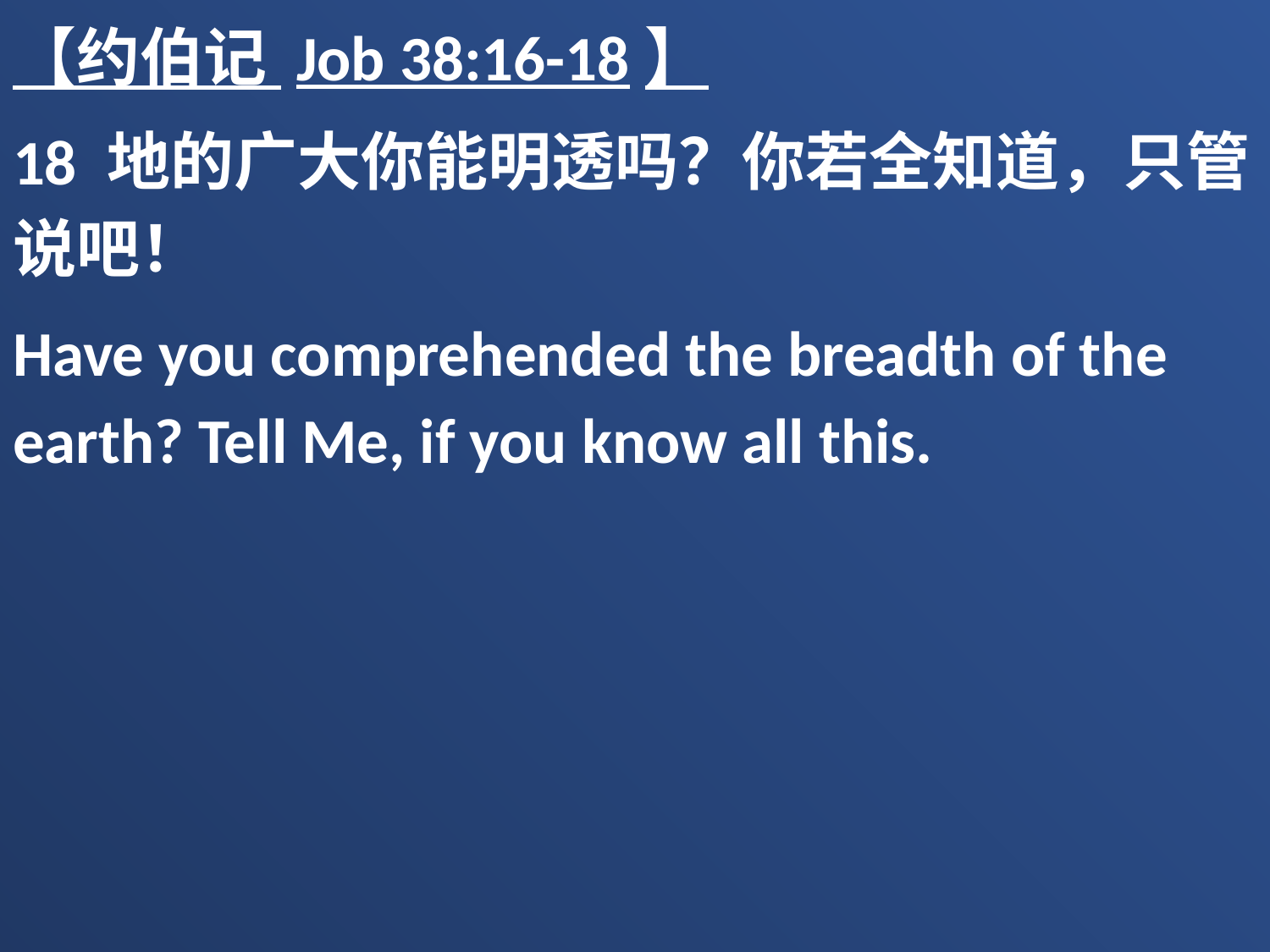

【约伯记 Job 38:16-18】
18 地的广大你能明透吗？你若全知道，只管说吧！
Have you comprehended the breadth of the earth? Tell Me, if you know all this.